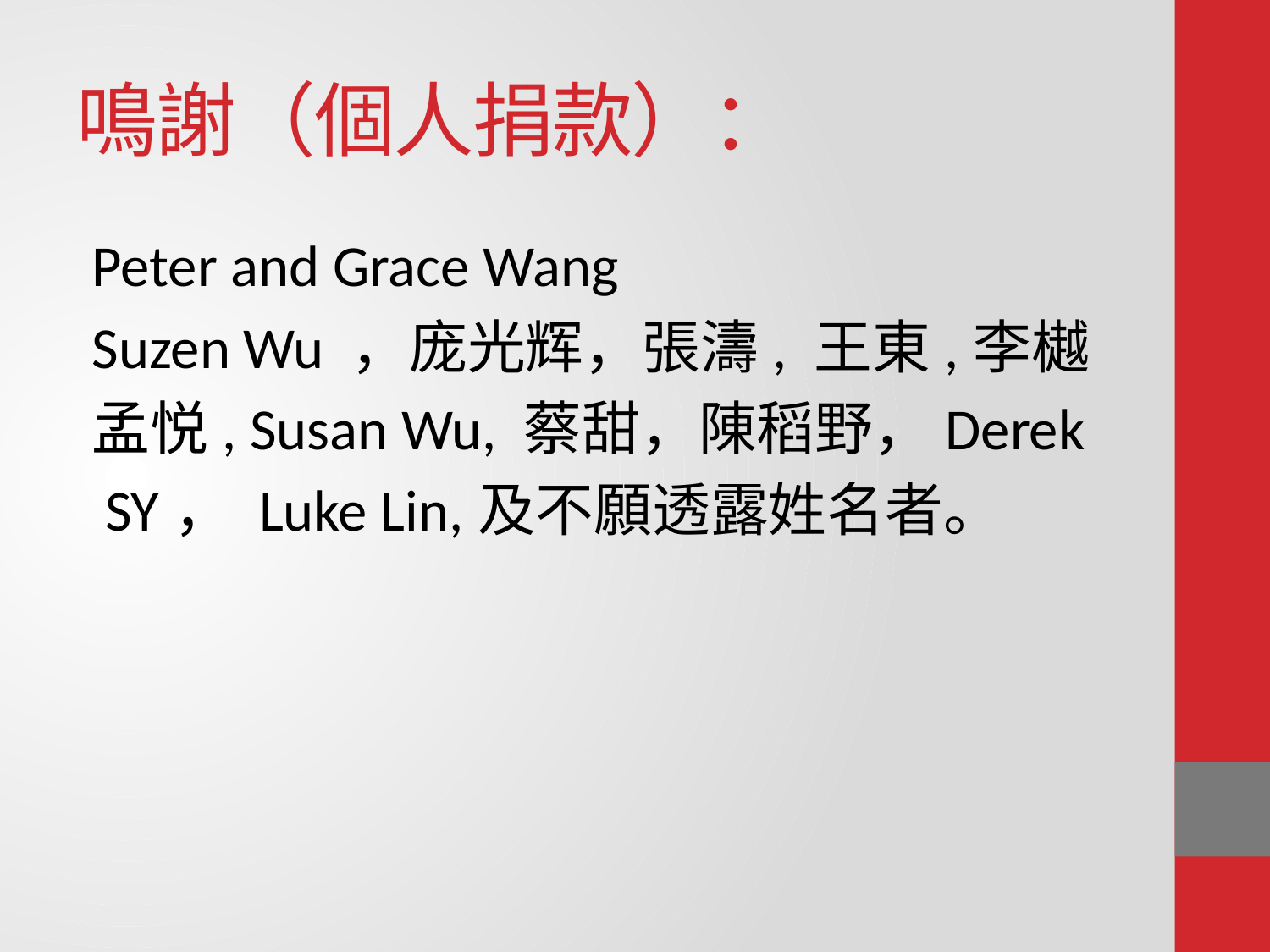

# 鳴謝（個人捐款）：
Peter and Grace Wang
Suzen Wu ，庞光辉，張濤, 王東,李樾
孟悦, Susan Wu, 蔡甜，陳稻野，Derek
 SY， Luke Lin,及不願透露姓名者。